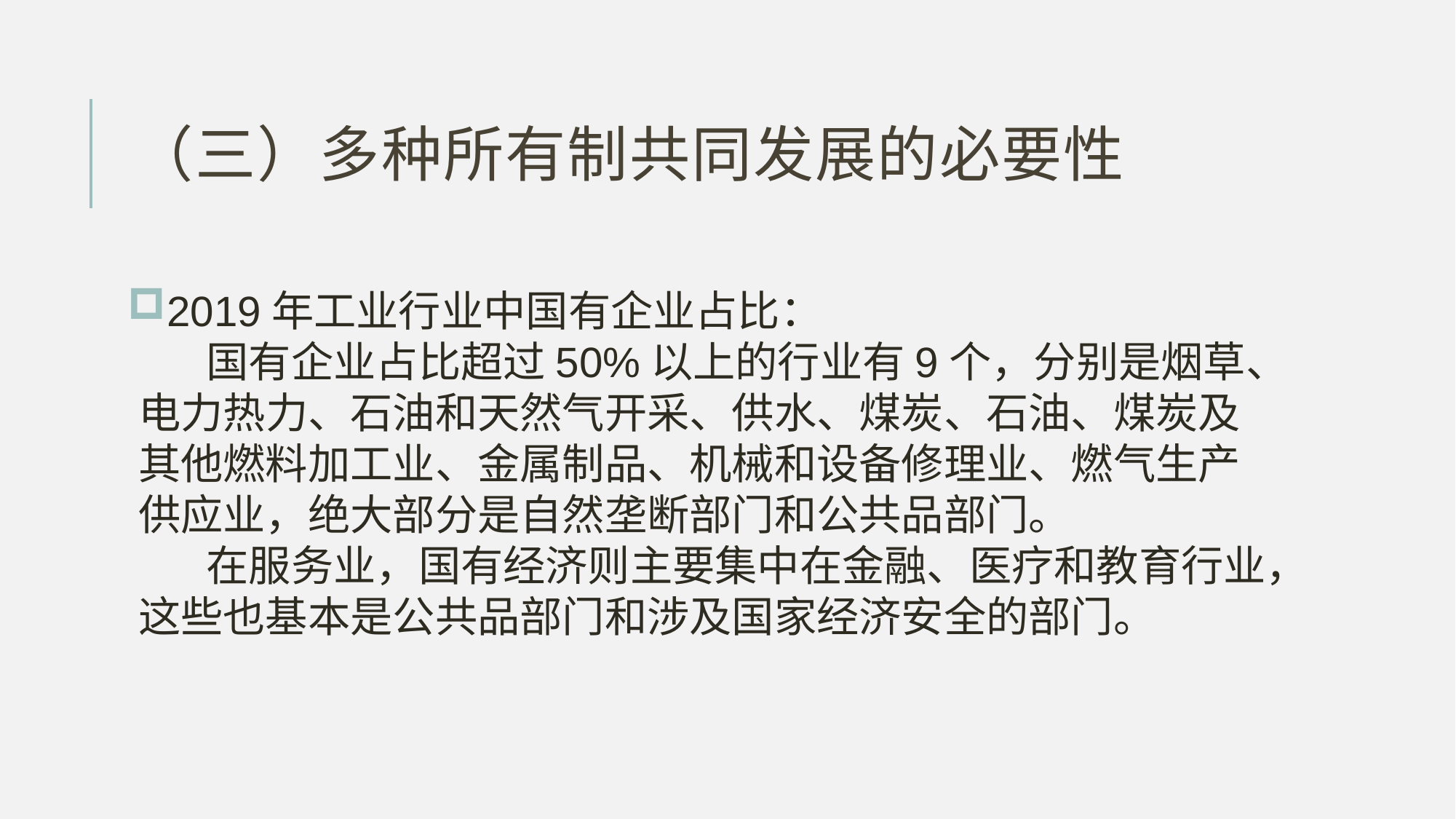

# （三）多种所有制共同发展的必要性
2019年工业行业中国有企业占比：
      国有企业占比超过50%以上的行业有9个，分别是烟草、电力热力、石油和天然气开采、供水、煤炭、石油、煤炭及其他燃料加工业、金属制品、机械和设备修理业、燃气生产供应业，绝大部分是自然垄断部门和公共品部门。
      在服务业，国有经济则主要集中在金融、医疗和教育行业，这些也基本是公共品部门和涉及国家经济安全的部门。